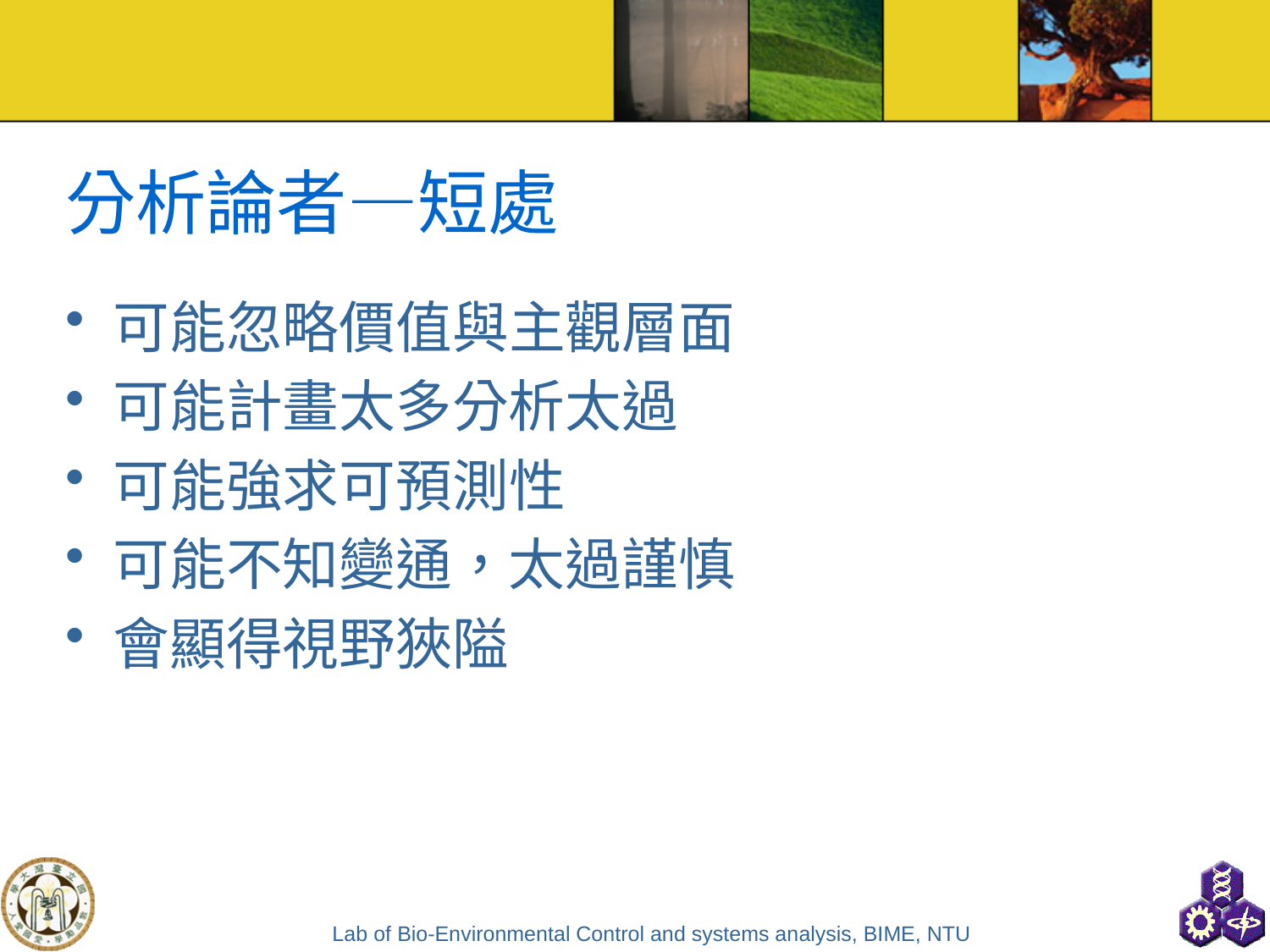

# 分析論者—短處
可能忽略價值與主觀層面
可能計畫太多分析太過
可能強求可預測性
可能不知變通，太過謹慎
會顯得視野狹隘